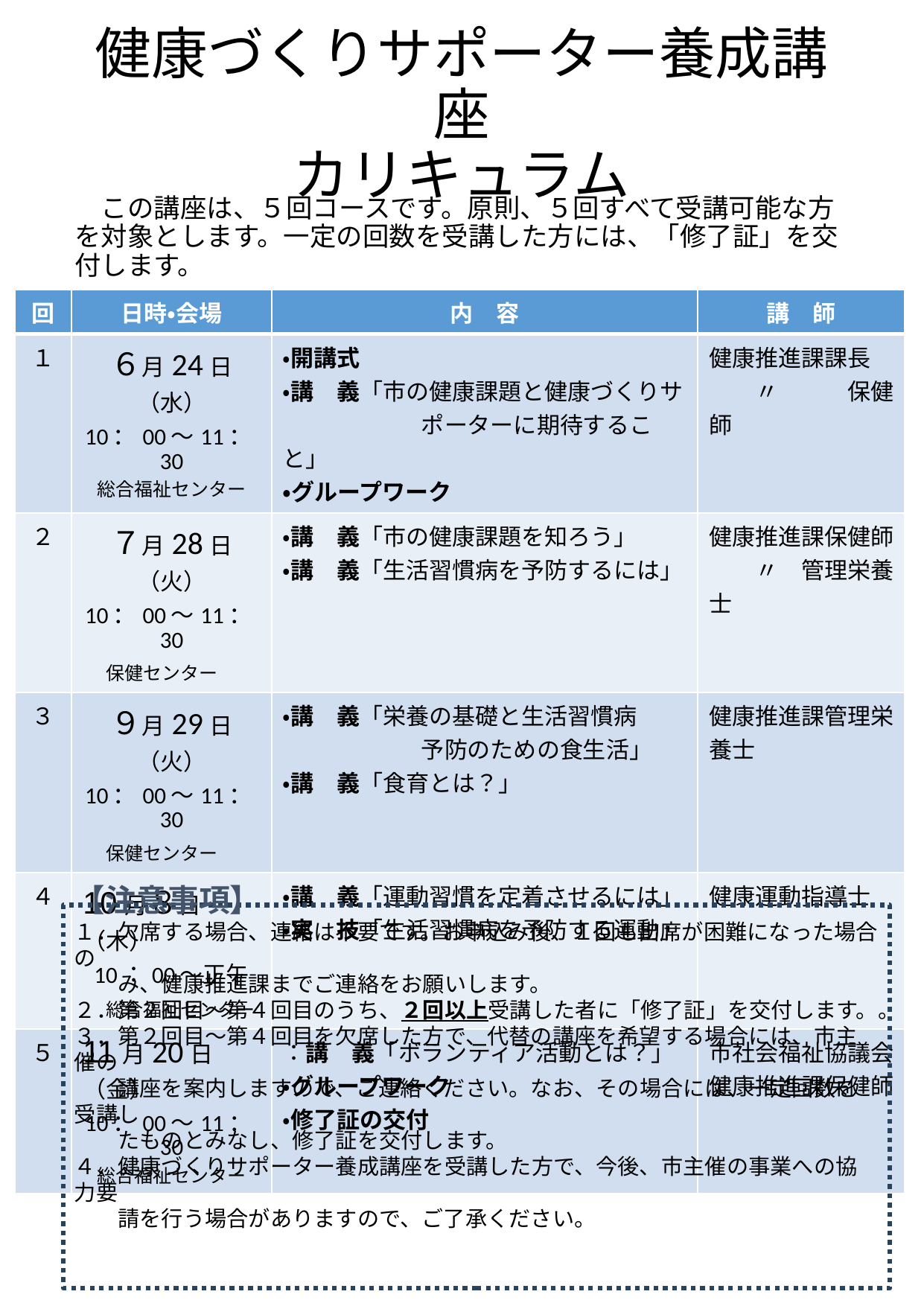

# 健康づくりサポーター養成講座 カリキュラム
　この講座は、５回コースです。原則、５回すべて受講可能な方を対象とします。一定の回数を受講した方には、「修了証」を交付します。
| 回 | 日時・会場 | 内　容 | 講　師 |
| --- | --- | --- | --- |
| １ | ６月24日（水） 10：00～11：30 総合福祉センター | ・開講式 ・講　義「市の健康課題と健康づくりサ 　　　　　　ポーターに期待すること」 ・グループワーク | 健康推進課課長 　　〃　　　保健師 |
| ２ | ７月28日（火） 10：00～11：30 　保健センター | ・講　義「市の健康課題を知ろう」 ・講　義「生活習慣病を予防するには」 | 健康推進課保健師 　　〃　管理栄養士 |
| ３ | ９月29日（火） 10：00～11：30 　保健センター | ・講　義「栄養の基礎と生活習慣病 　　　　　　予防のための食生活」 ・講　義「食育とは？」 | 健康推進課管理栄養士 |
| ４ | 10月８日（木） 10：00～正午 　総合福祉センター | ・講　義「運動習慣を定着させるには」 ・実　技「生活習慣病を予防する運動」 | 健康運動指導士 |
| ５ | 11月20日（金） 10：00～11：30 総合福祉センター | ：講　義「ボランティア活動とは？」 ・グループワーク ・修了証の交付 | 市社会福祉協議会 健康推進課保健師 |

【注意事項】
１．欠席する場合、連絡は不要です。お申込み後、１回も出席が困難になった場合の
　　み、健康推進課までご連絡をお願いします。
２．第２回目～第４回目のうち、２回以上受講した者に「修了証」を交付します。。
３．第２回目～第４回目を欠席した方で、代替の講座を希望する場合には、市主催の
　　講座を案内しますので、ご連絡ください。なお、その場合には、一定回数を受講し
　　たものとみなし、修了証を交付します。
４．健康づくりサポーター養成講座を受講した方で、今後、市主催の事業への協力要
　　請を行う場合がありますので、ご了承ください。